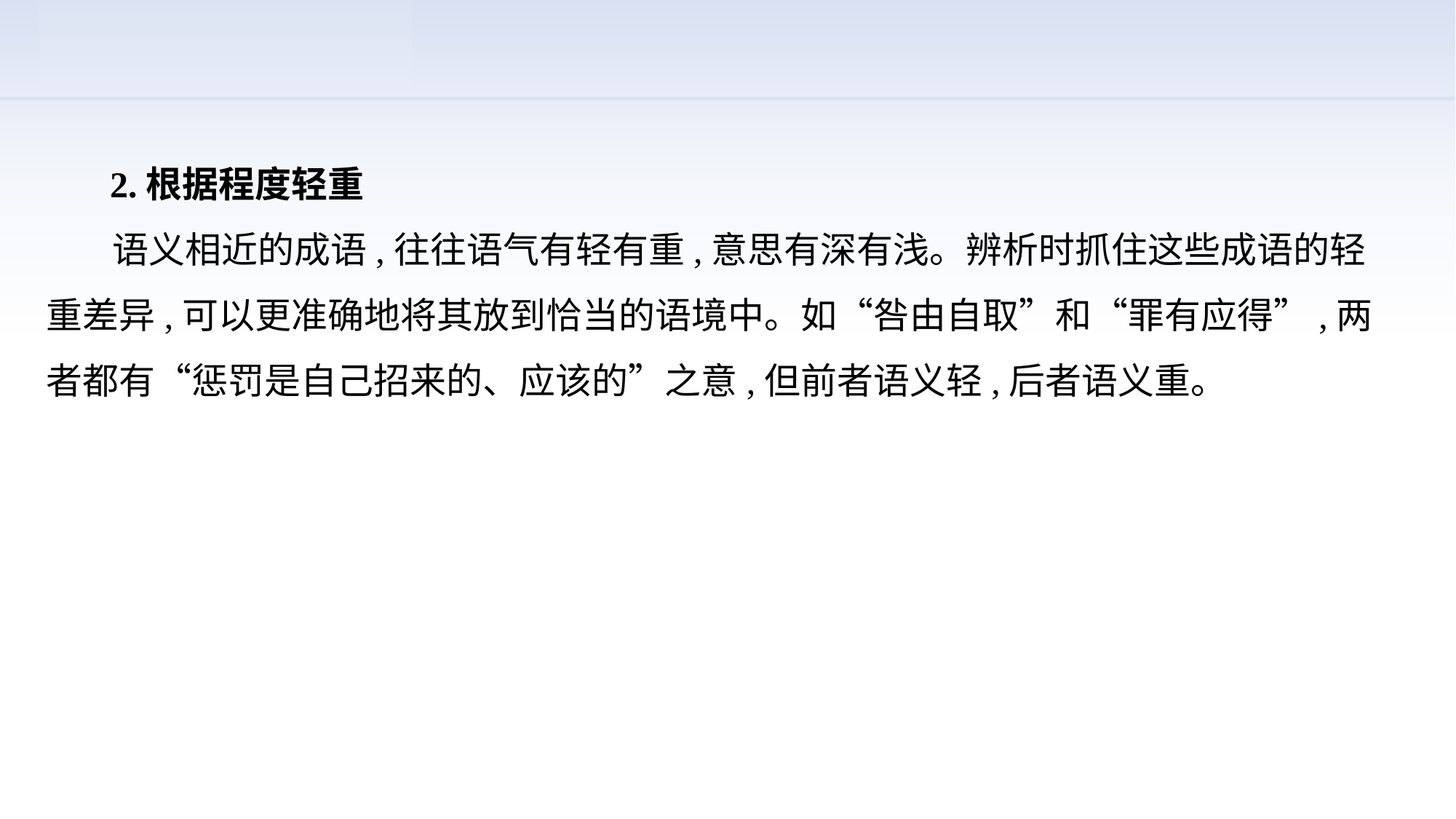

2.根据程度轻重
       语义相近的成语,往往语气有轻有重,意思有深有浅。辨析时抓住这些成语的轻重差异,可以更准确地将其放到恰当的语境中。如“咎由自取”和“罪有应得”,两者都有“惩罚是自己招来的、应该的”之意,但前者语义轻,后者语义重。